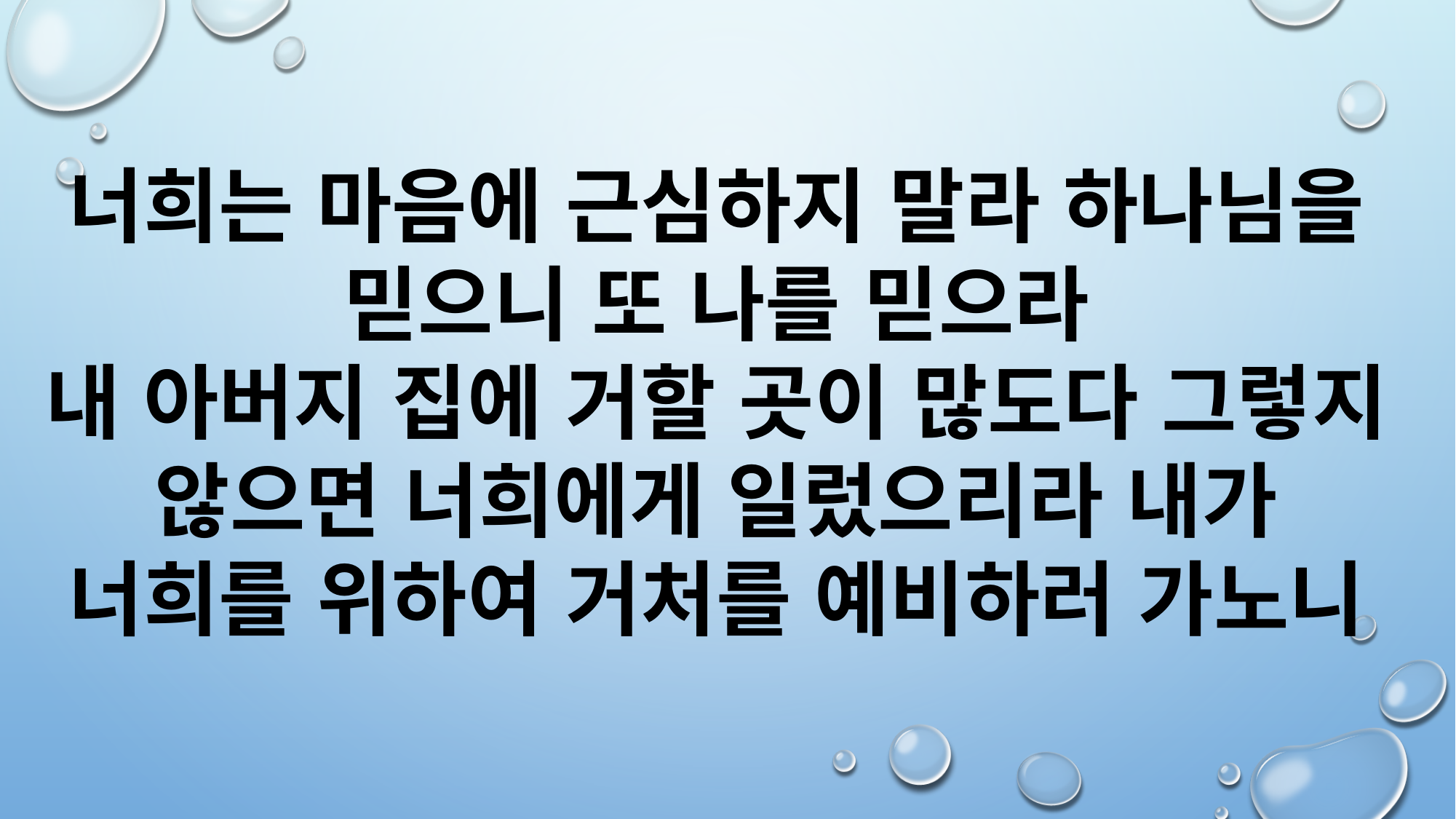

너희는 마음에 근심하지 말라 하나님을 믿으니 또 나를 믿으라
내 아버지 집에 거할 곳이 많도다 그렇지 않으면 너희에게 일렀으리라 내가 너희를 위하여 거처를 예비하러 가노니